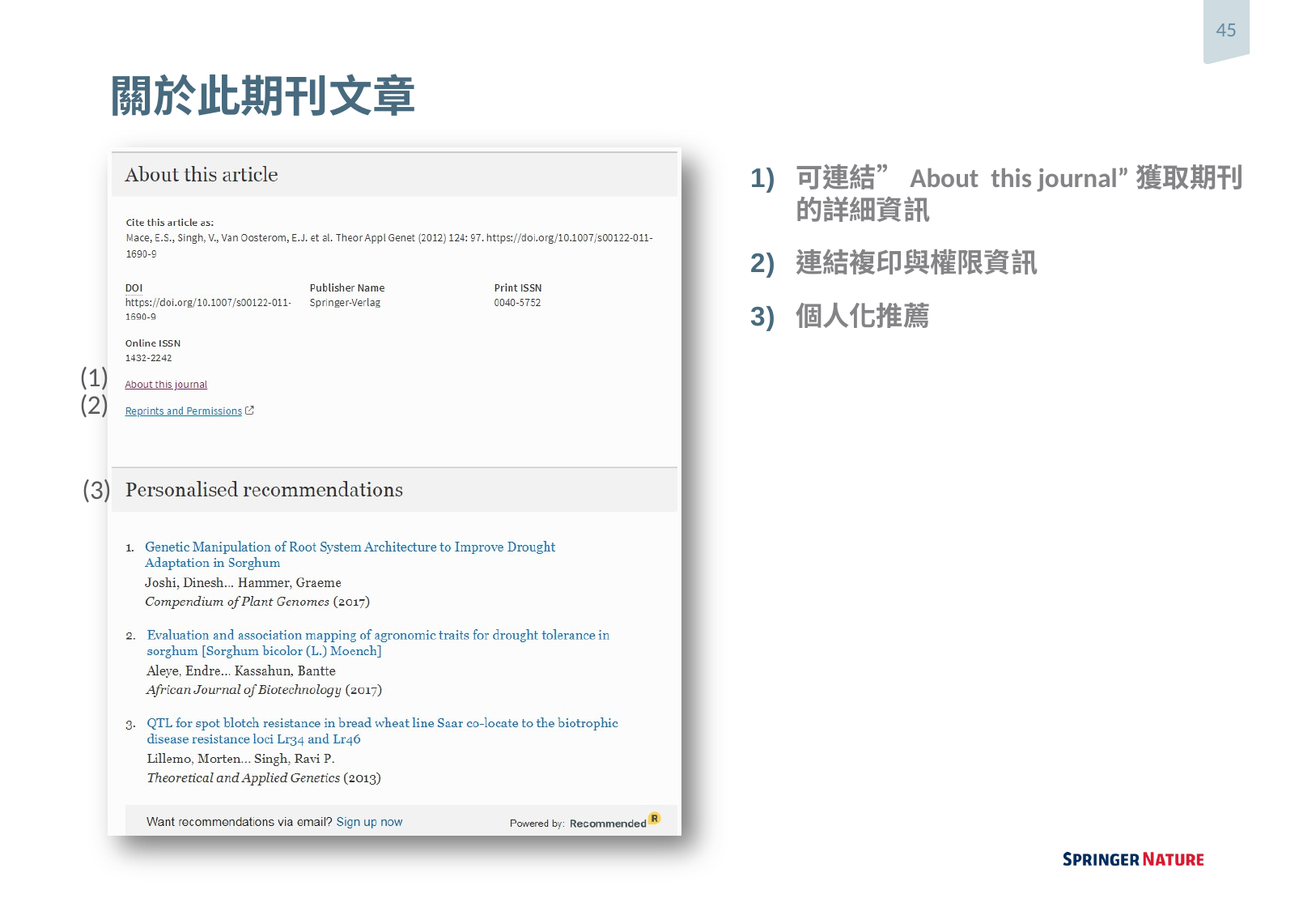

45
# 關於此期刊文章

可連結”About  this journal”獲取期刊的詳細資訊
連結複印與權限資訊
個人化推薦
(1)
(2)

(3)